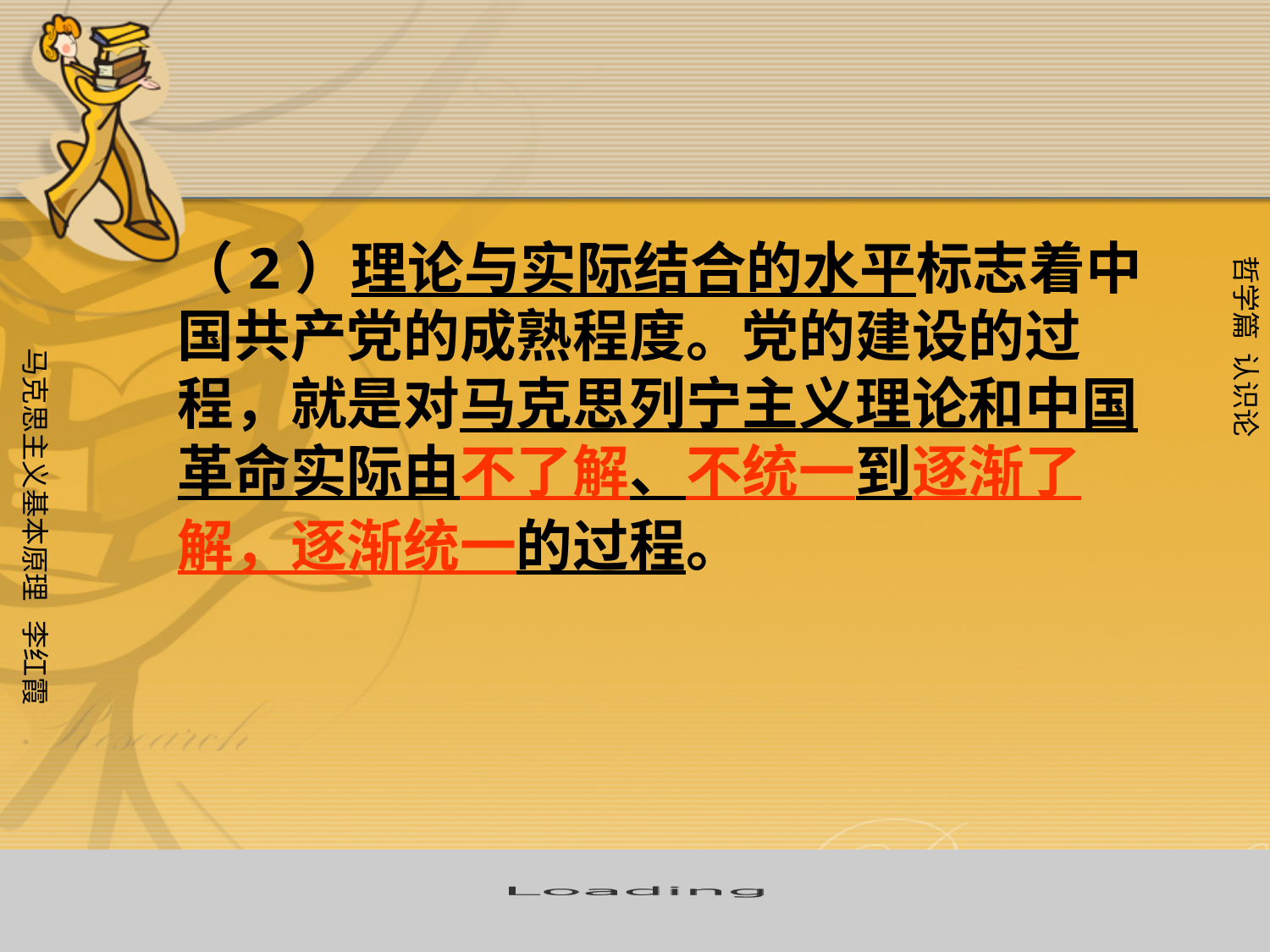

（2）理论与实际结合的水平标志着中国共产党的成熟程度。党的建设的过程，就是对马克思列宁主义理论和中国革命实际由不了解、不统一到逐渐了解，逐渐统一的过程。